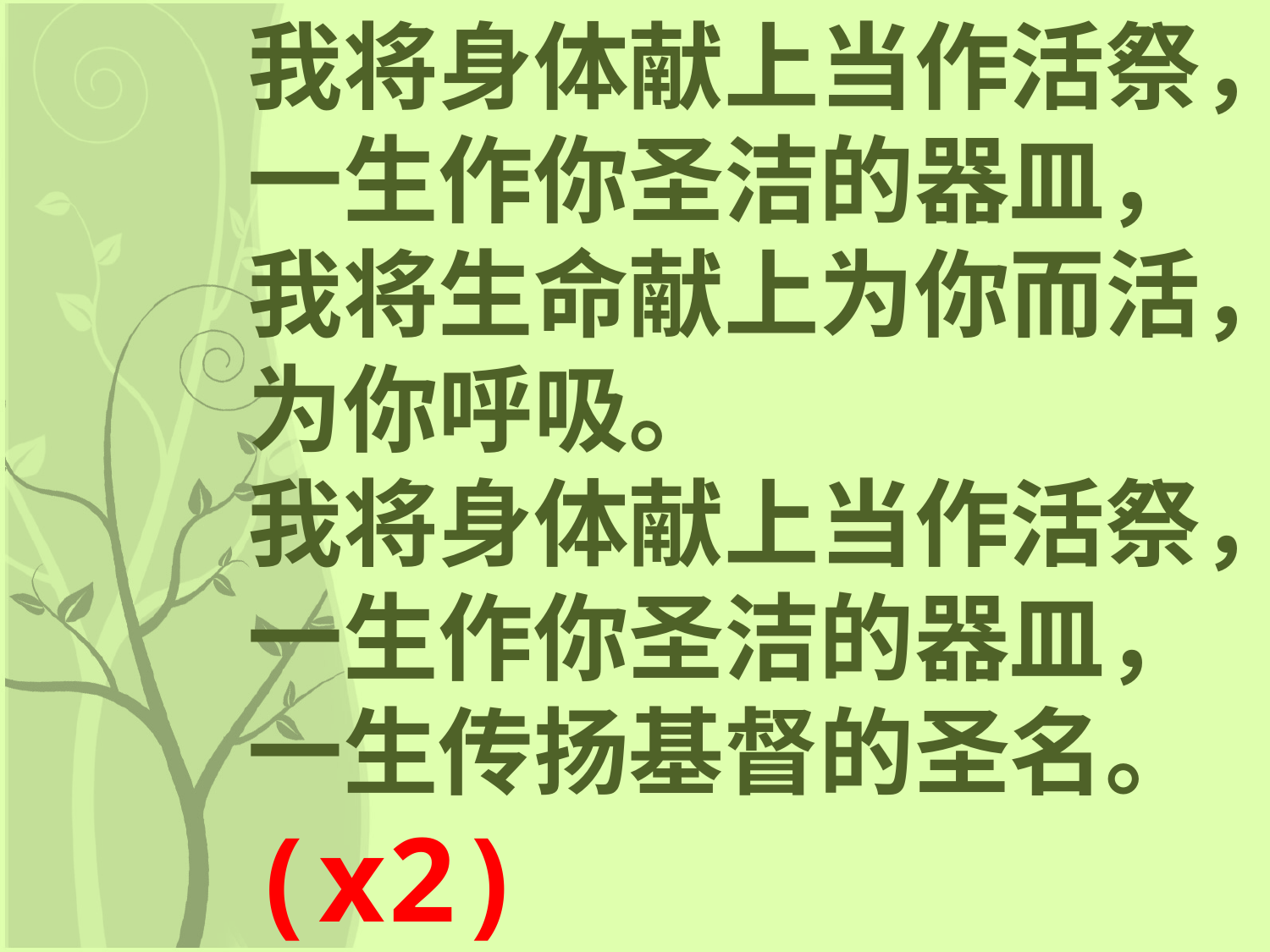

我将身体献上当作活祭，
一生作你圣洁的器皿，
我将生命献上为你而活，
为你呼吸。
我将身体献上当作活祭，
一生作你圣洁的器皿，
一生传扬基督的圣名。
(x2)